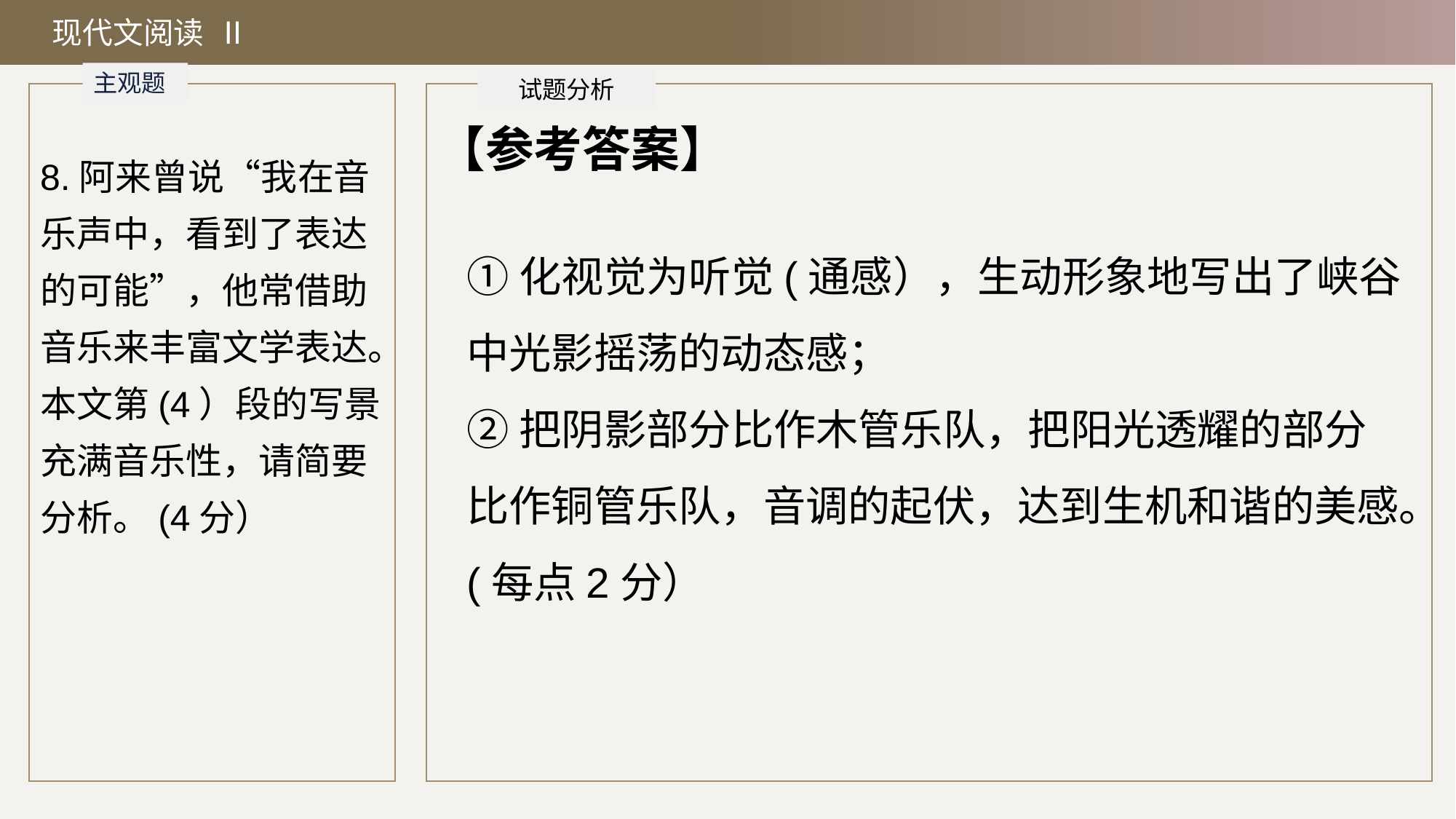

现代文阅读  Ⅱ
主观题
试题分析

【参考答案】
8.阿来曾说“我在音乐声中，看到了表达的可能”，他常借助音乐来丰富文学表达。本文第(4）段的写景充满音乐性，请简要分析。(4分）
①化视觉为听觉(通感），生动形象地写出了峡谷中光影摇荡的动态感；
②把阴影部分比作木管乐队，把阳光透耀的部分比作铜管乐队，音调的起伏，达到生机和谐的美感。(每点2分）